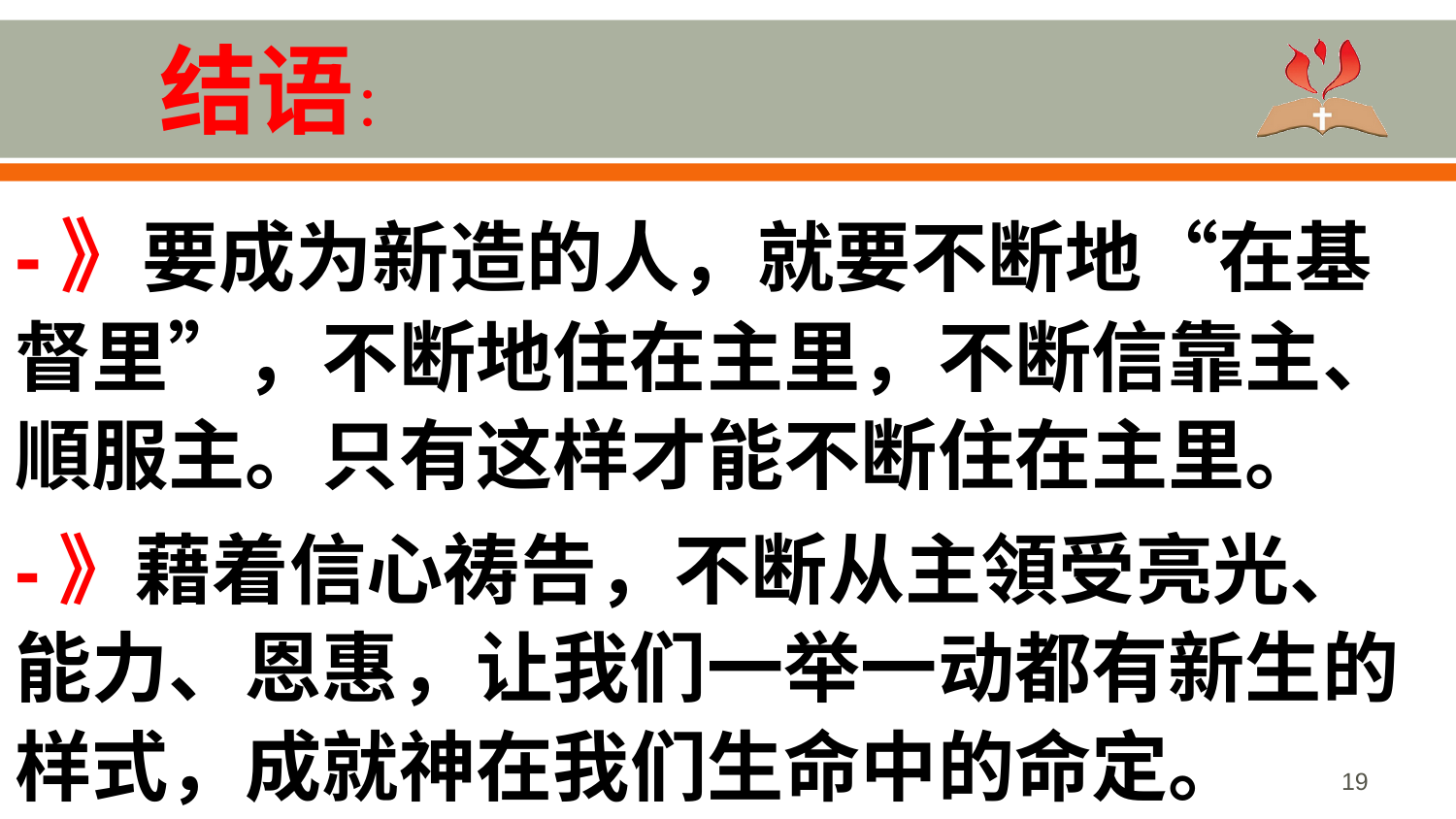

# 结语：
-》要成为新造的人，就要不断地“在基督里”，不断地住在主里，不断信靠主、順服主。只有这样才能不断住在主里。
-》藉着信心祷告，不断从主領受亮光、能力、恩惠，让我们一举一动都有新生的样式，成就神在我们生命中的命定。

19